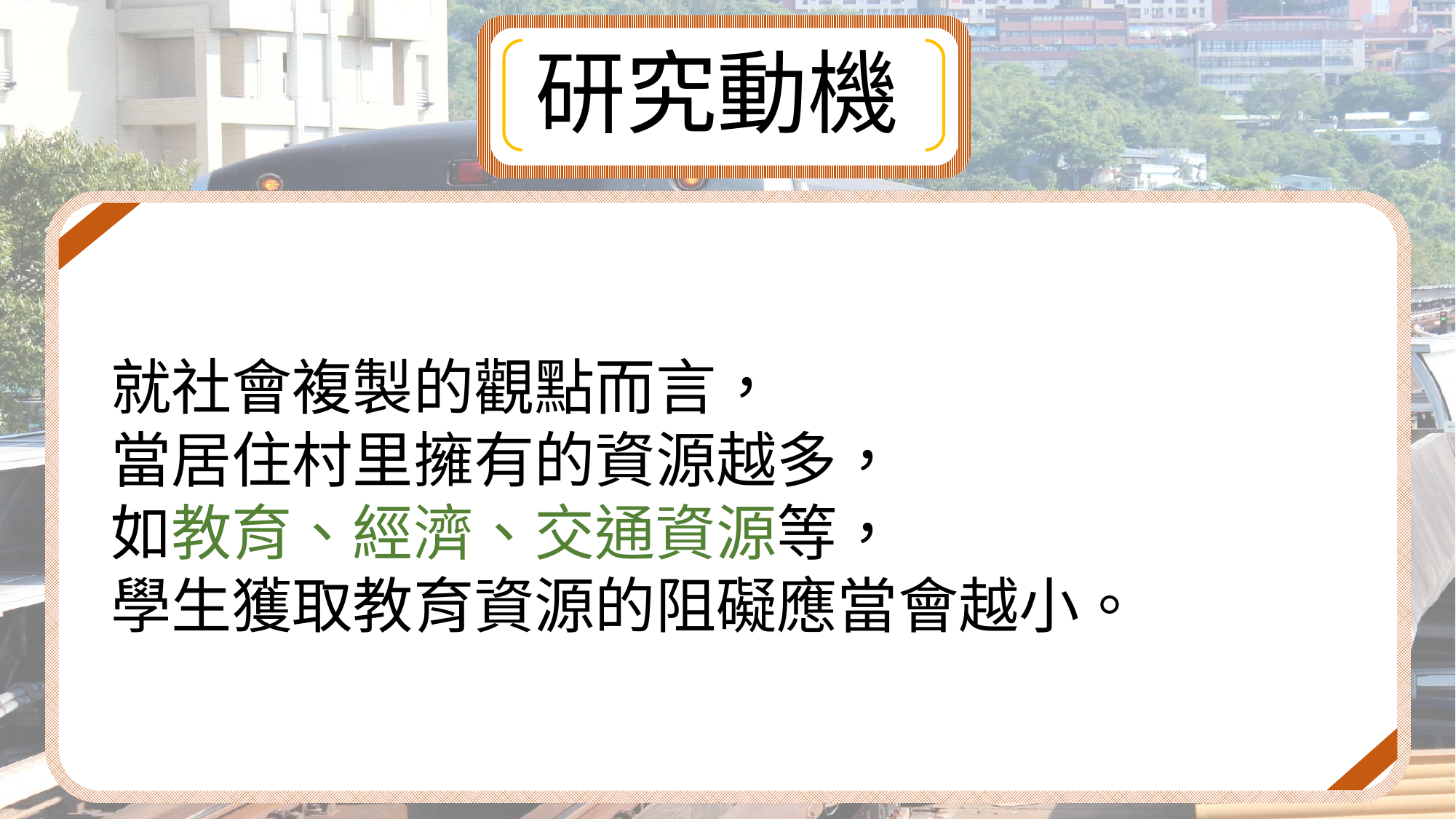

研究動機

就社會複製的觀點而言，
當居住村里擁有的資源越多，
如教育、經濟、交通資源等，
學生獲取教育資源的阻礙應當會越小。